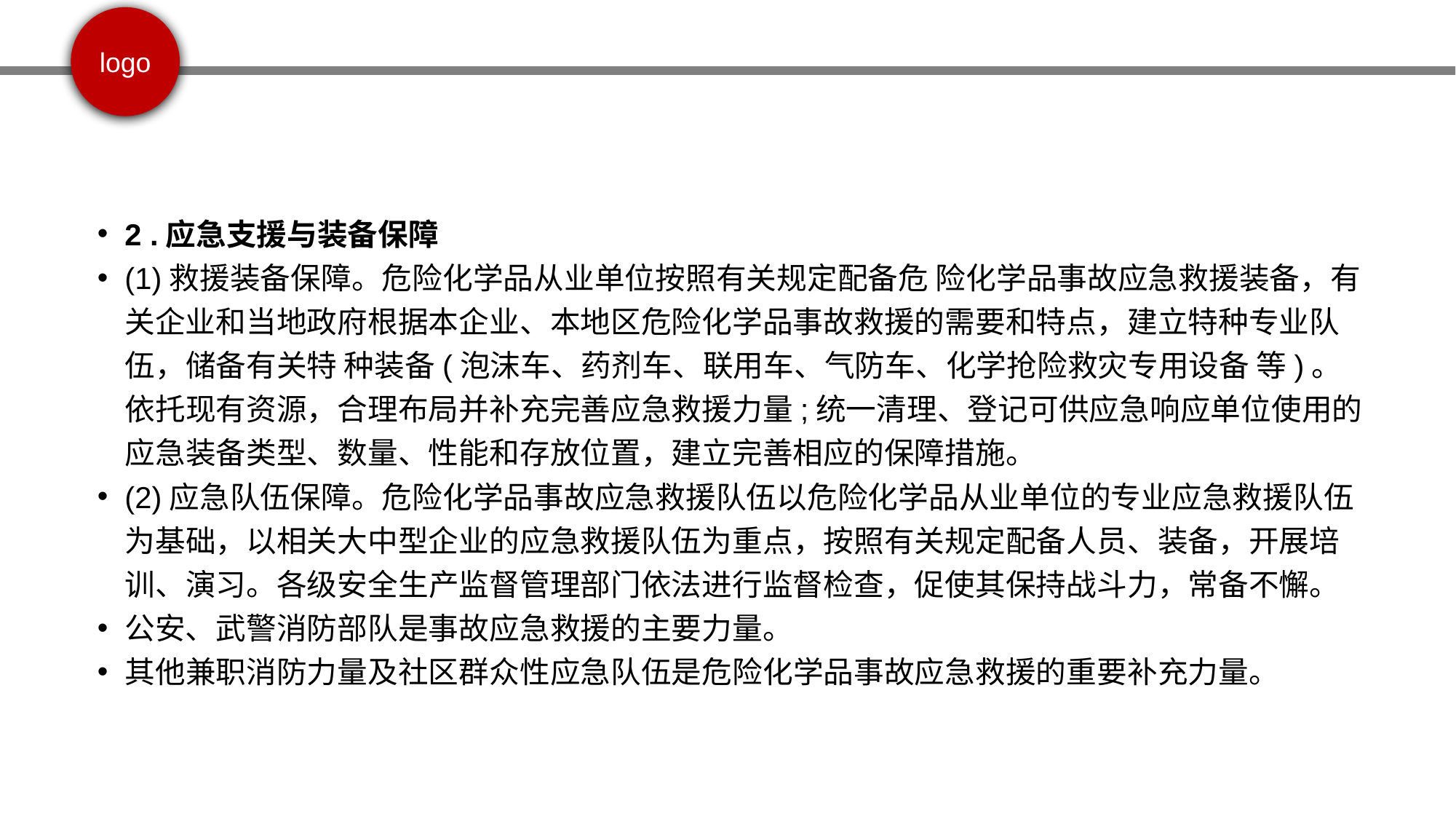

2 .应急支援与装备保障
(1)救援装备保障。危险化学品从业单位按照有关规定配备危 险化学品事故应急救援装备，有关企业和当地政府根据本企业、本地区危险化学品事故救援的需要和特点，建立特种专业队伍，储备有关特 种装备(泡沫车、药剂车、联用车、气防车、化学抢险救灾专用设备 等)。依托现有资源，合理布局并补充完善应急救援力量;统一清理、登记可供应急响应单位使用的应急装备类型、数量、性能和存放位置，建立完善相应的保障措施。
(2)应急队伍保障。危险化学品事故应急救援队伍以危险化学品从业单位的专业应急救援队伍为基础，以相关大中型企业的应急救援队伍为重点，按照有关规定配备人员、装备，开展培训、演习。各级安全生产监督管理部门依法进行监督检查，促使其保持战斗力，常备不懈。
公安、武警消防部队是事故应急救援的主要力量。
其他兼职消防力量及社区群众性应急队伍是危险化学品事故应急救援的重要补充力量。